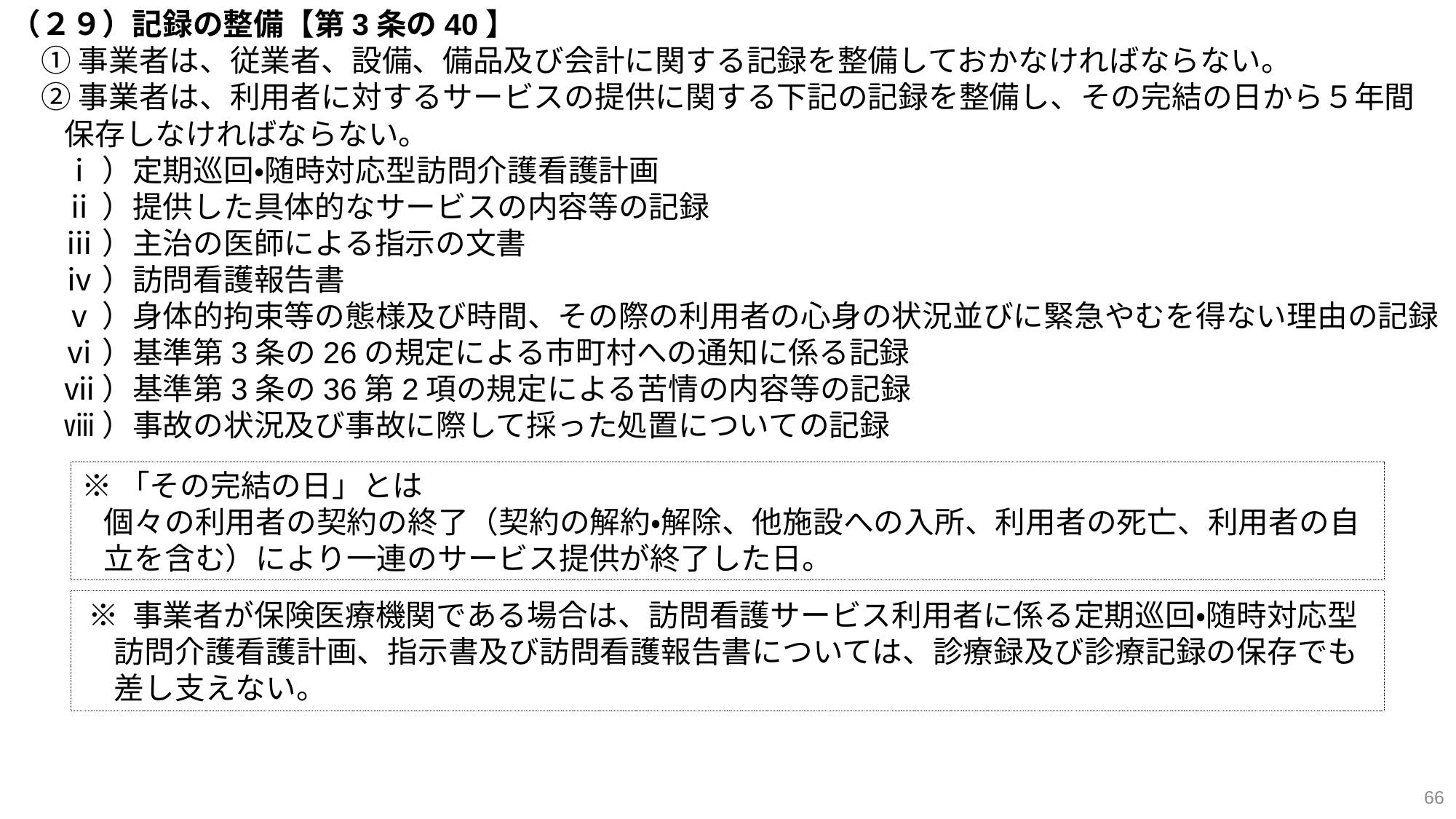

（２９）記録の整備【第3条の40】
　① 事業者は、従業者、設備、備品及び会計に関する記録を整備しておかなければならない。
　② 事業者は、利用者に対するサービスの提供に関する下記の記録を整備し、その完結の日から５年間保存しなければならない。
ⅰ）定期巡回・随時対応型訪問介護看護計画
ⅱ）提供した具体的なサービスの内容等の記録
ⅲ）主治の医師による指示の文書
ⅳ）訪問看護報告書
ⅴ）身体的拘束等の態様及び時間、その際の利用者の心身の状況並びに緊急やむを得ない理由の記録
ⅵ）基準第3条の26の規定による市町村への通知に係る記録
ⅶ）基準第3条の36第2項の規定による苦情の内容等の記録
ⅷ）事故の状況及び事故に際して採った処置についての記録
※「その完結の日」とは
個々の利用者の契約の終了（契約の解約・解除、他施設への入所、利用者の死亡、利用者の自立を含む）により一連のサービス提供が終了した日。
※ 事業者が保険医療機関である場合は、訪問看護サービス利用者に係る定期巡回・随時対応型訪問介護看護計画、指示書及び訪問看護報告書については、診療録及び診療記録の保存でも差し支えない。
66